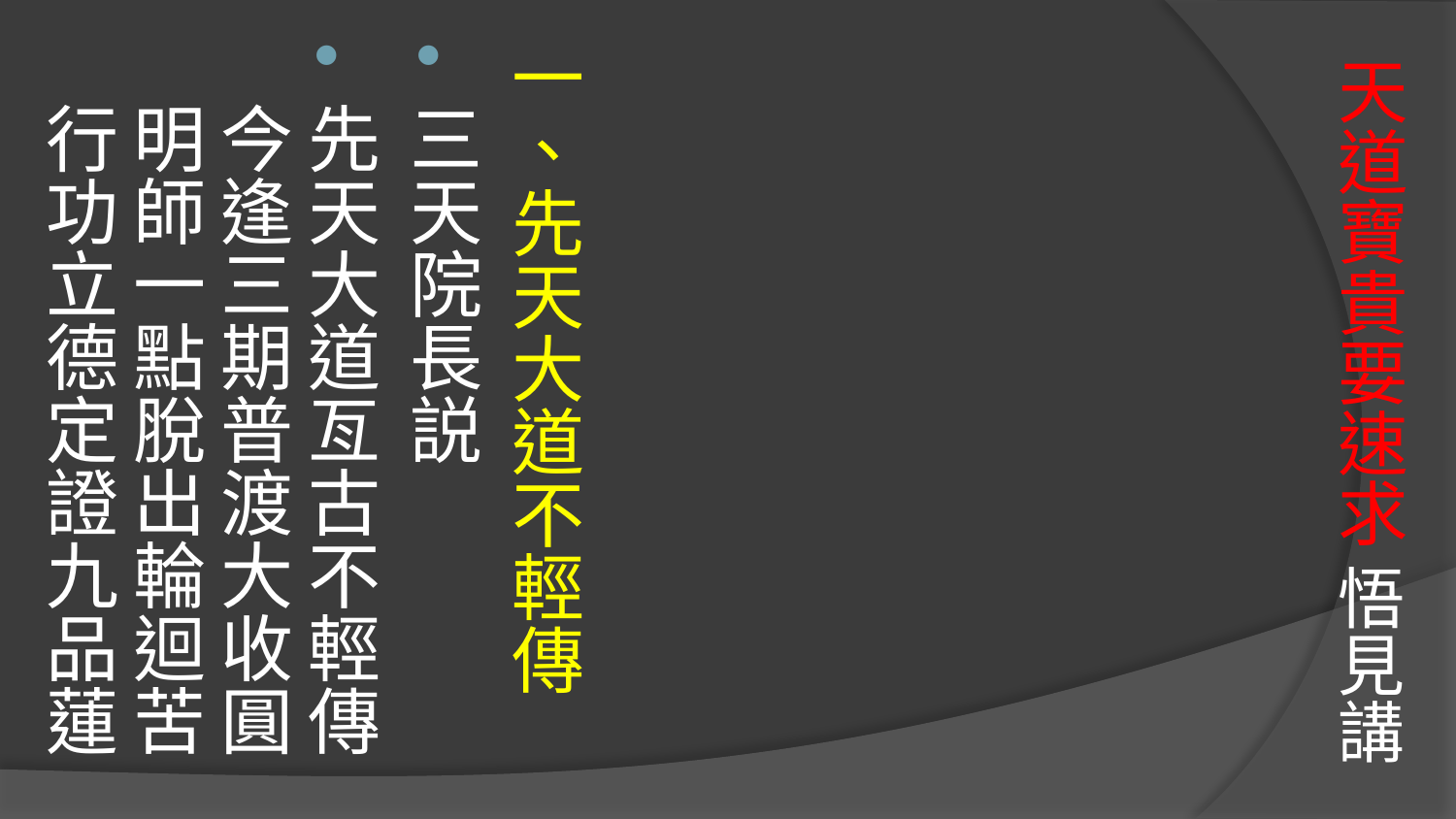

一、先天大道不輕傳
三天院長説
先天大道亙古不輕傳 
今逢三期普渡大收圓
明師一點脫出輪迴苦 
行功立德定證九品蓮
# 天道寶貴要速求 悟見講